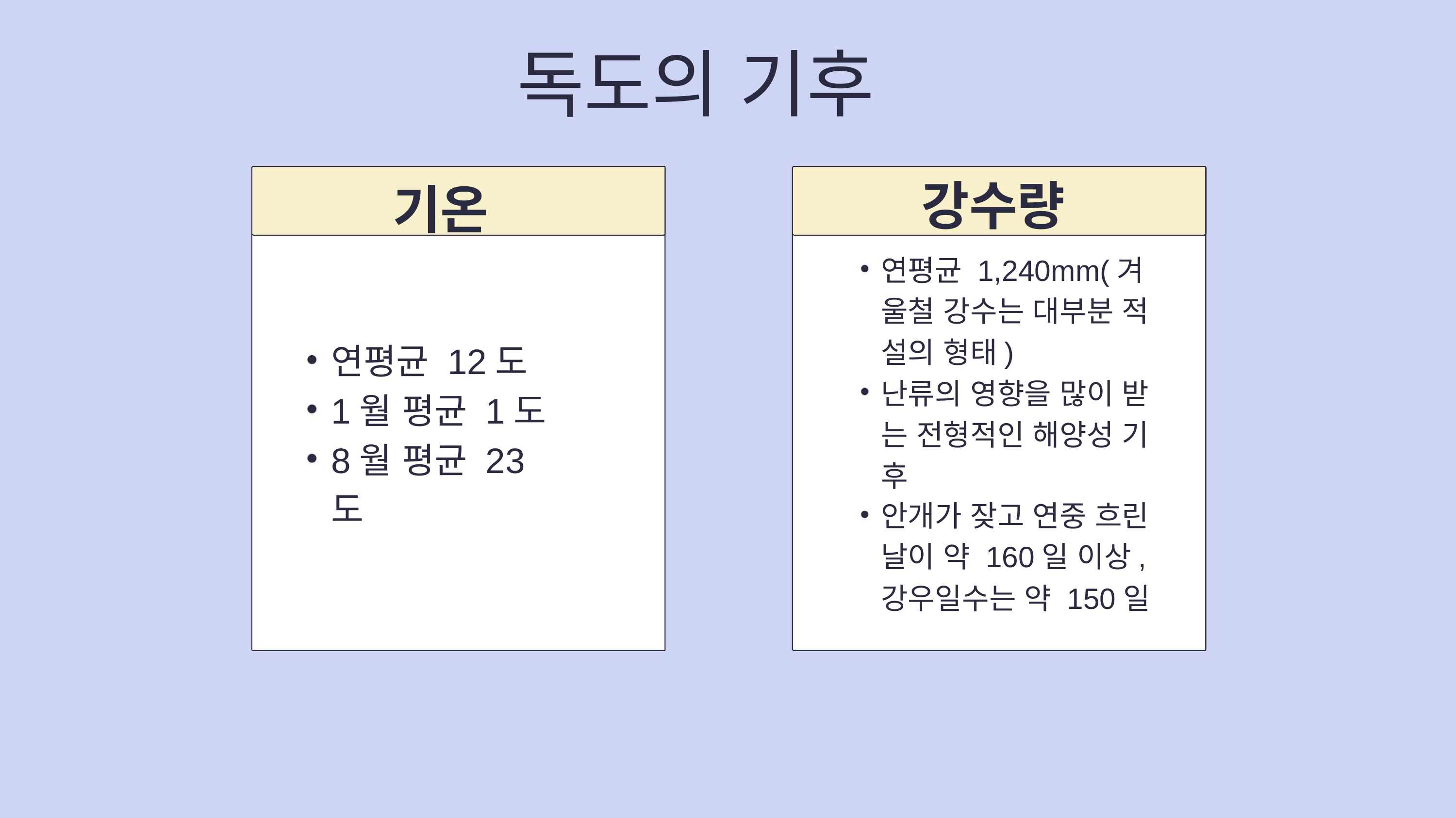

독도의 기후
강수량
기온
연평균 1,240mm(겨
울철 강수는 대부분 적
설의 형태)
난류의 영향을 많이 받
는 전형적인 해양성 기
후
연평균 12도
1월 평균 1도
8월 평균 23도
안개가 잦고 연중 흐린
날이 약 160일 이상,
강우일수는 약 150일